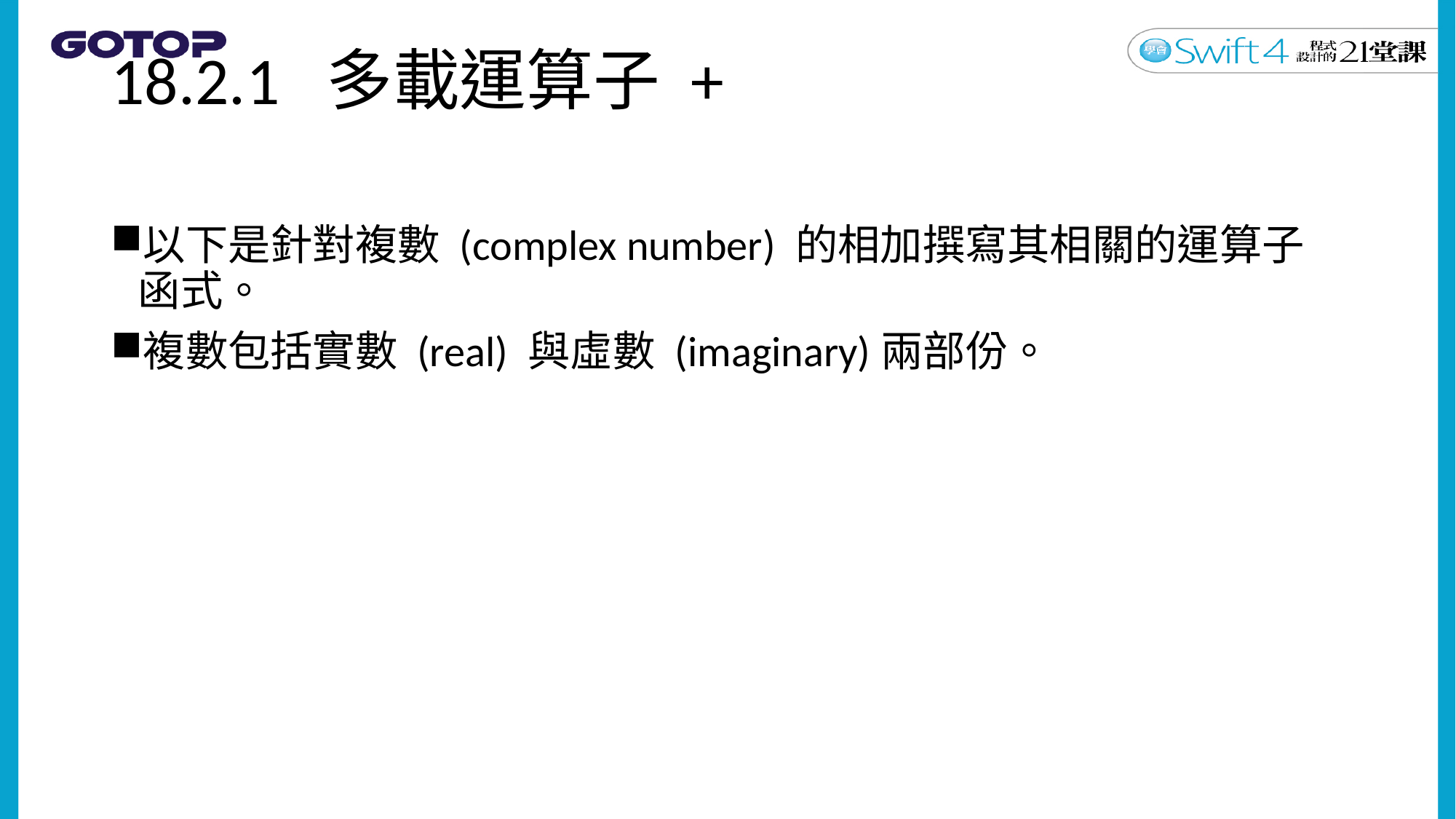

# 18.2.1  多載運算子 +
以下是針對複數 (complex number) 的相加撰寫其相關的運算子函式。
複數包括實數 (real) 與虛數 (imaginary)兩部份。